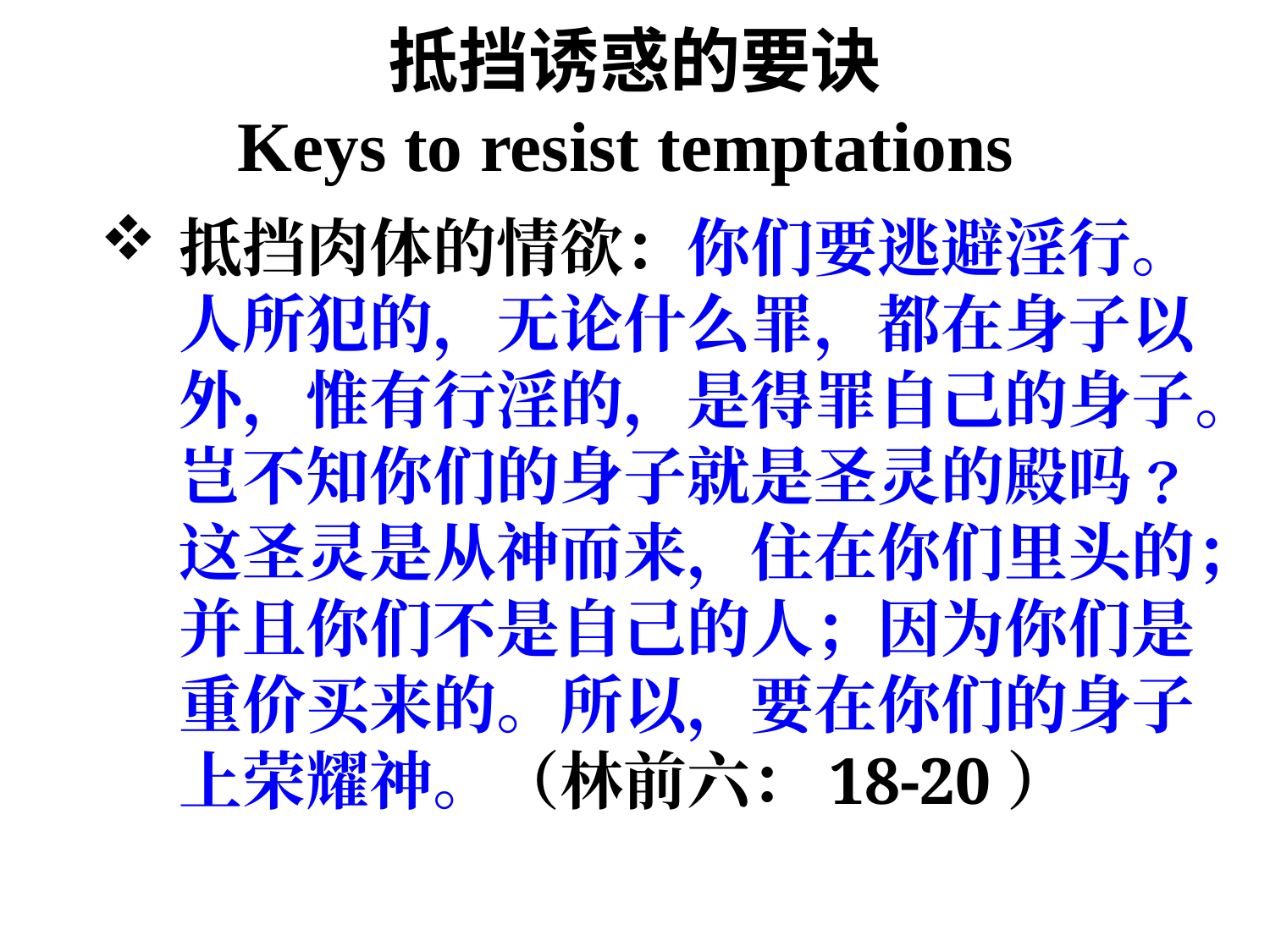

# 抵挡诱惑的要诀 Keys to resist temptations
抵挡肉体的情欲：你们要逃避淫行。人所犯的，无论什么罪，都在身子以外，惟有行淫的，是得罪自己的身子。岂不知你们的身子就是圣灵的殿吗﹖这圣灵是从神而来，住在你们里头的；并且你们不是自己的人；因为你们是重价买来的。所以，要在你们的身子上荣耀神。（林前六：18-20）